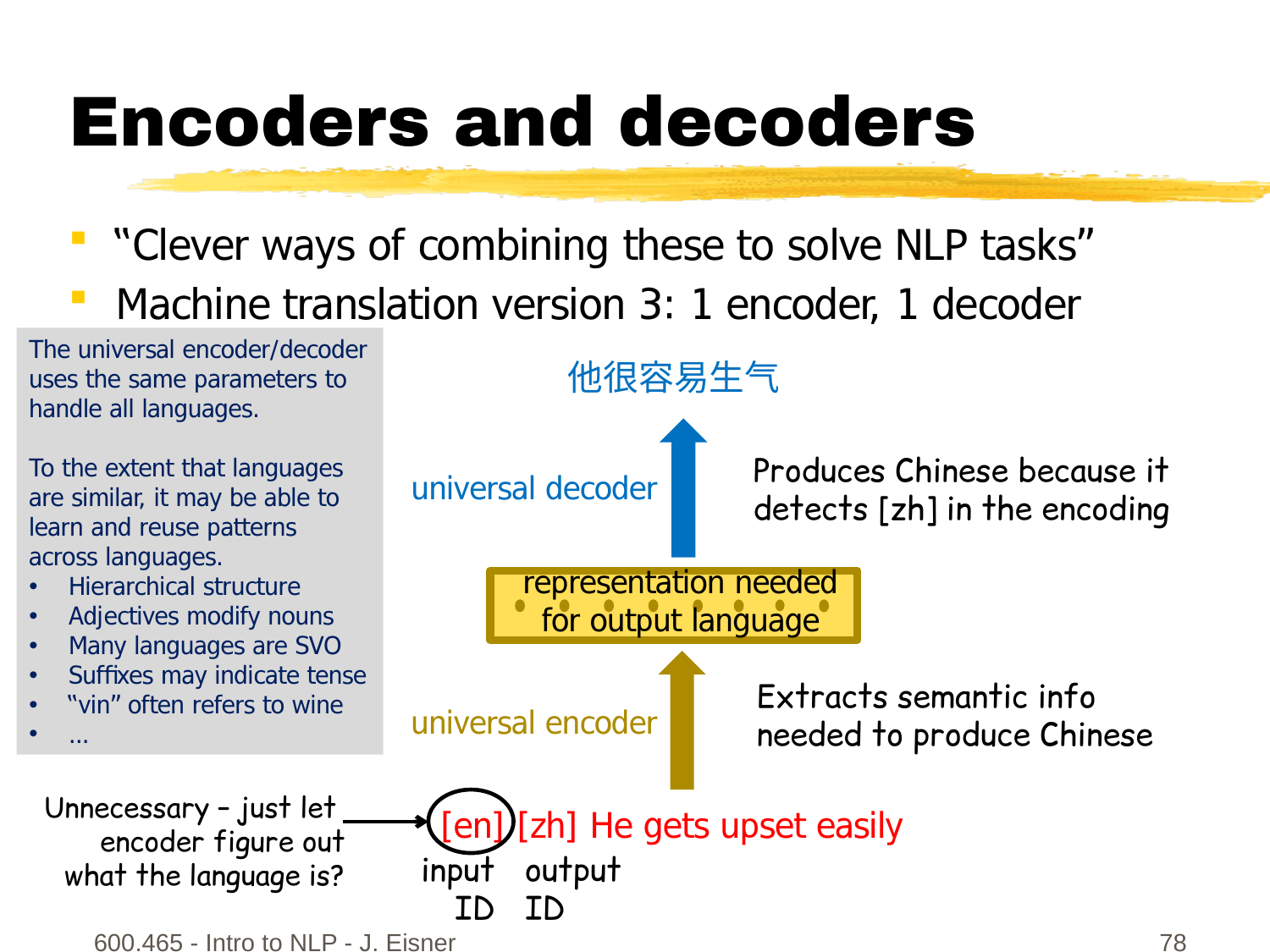

# Encoders and decoders
“Clever ways of combining these to solve NLP tasks”
Machine translation version 3: 1 encoder, 1 decoder

The universal encoder/decoder uses the same parameters to handle all languages.

To the extent that languages are similar, it may be able to learn and reuse patterns across languages.
Hierarchical structure
Adjectives modify nouns
Many languages are SVO
Suffixes may indicate tense
“vin” often refers to wine
…
他很容易生气

universal decoder
Produces Chinese because it detects [zh] in the encoding
representation needed
for output language

universal encoder
Extracts semantic info needed to produce Chinese
Unnecessary – just let
encoder figure out
what the language is?

[en] [zh] He gets upset easily
input
ID
output
ID
600.465 - Intro to NLP - J. Eisner
78